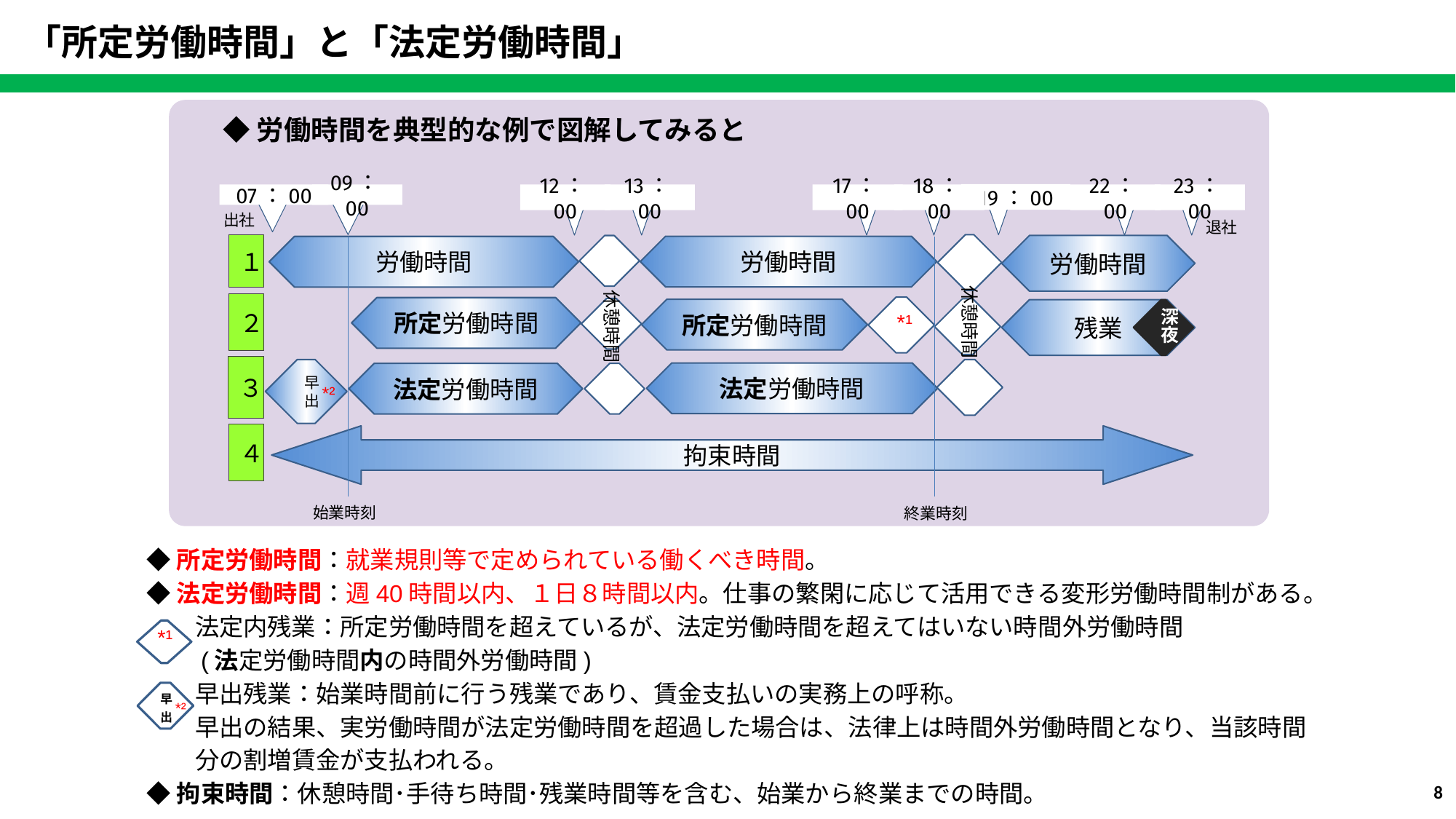

「所定労働時間」と「法定労働時間」

◆労働時間を典型的な例で図解してみると
19：00

12：00

13：00

17：00

18：00

22：00

23：00

07：00

09：00

出社
退社
１

労働時間

労働時間
労働時間
休憩時間
休憩時間
２

所定労働時間

*¹
所定労働時間
深夜
残業
３
早出

法定労働時間
法定労働時間

*²
４
拘束時間
始業時刻
終業時刻
◆所定労働時間：就業規則等で定められている働くべき時間。
◆法定労働時間：週40時間以内、１日８時間以内。仕事の繁閑に応じて活用できる変形労働時間制がある。
　　法定内残業：所定労働時間を超えているが、法定労働時間を超えてはいない時間外労働時間
　　(法定労働時間内の時間外労働時間)
　　早出残業：始業時間前に行う残業であり、賃金支払いの実務上の呼称。
　　早出の結果、実労働時間が法定労働時間を超過した場合は、法律上は時間外労働時間となり、当該時間
　　分の割増賃金が支払われる。
◆拘束時間：休憩時間･手待ち時間･残業時間等を含む、始業から終業までの時間。
*¹

*²
早出
8